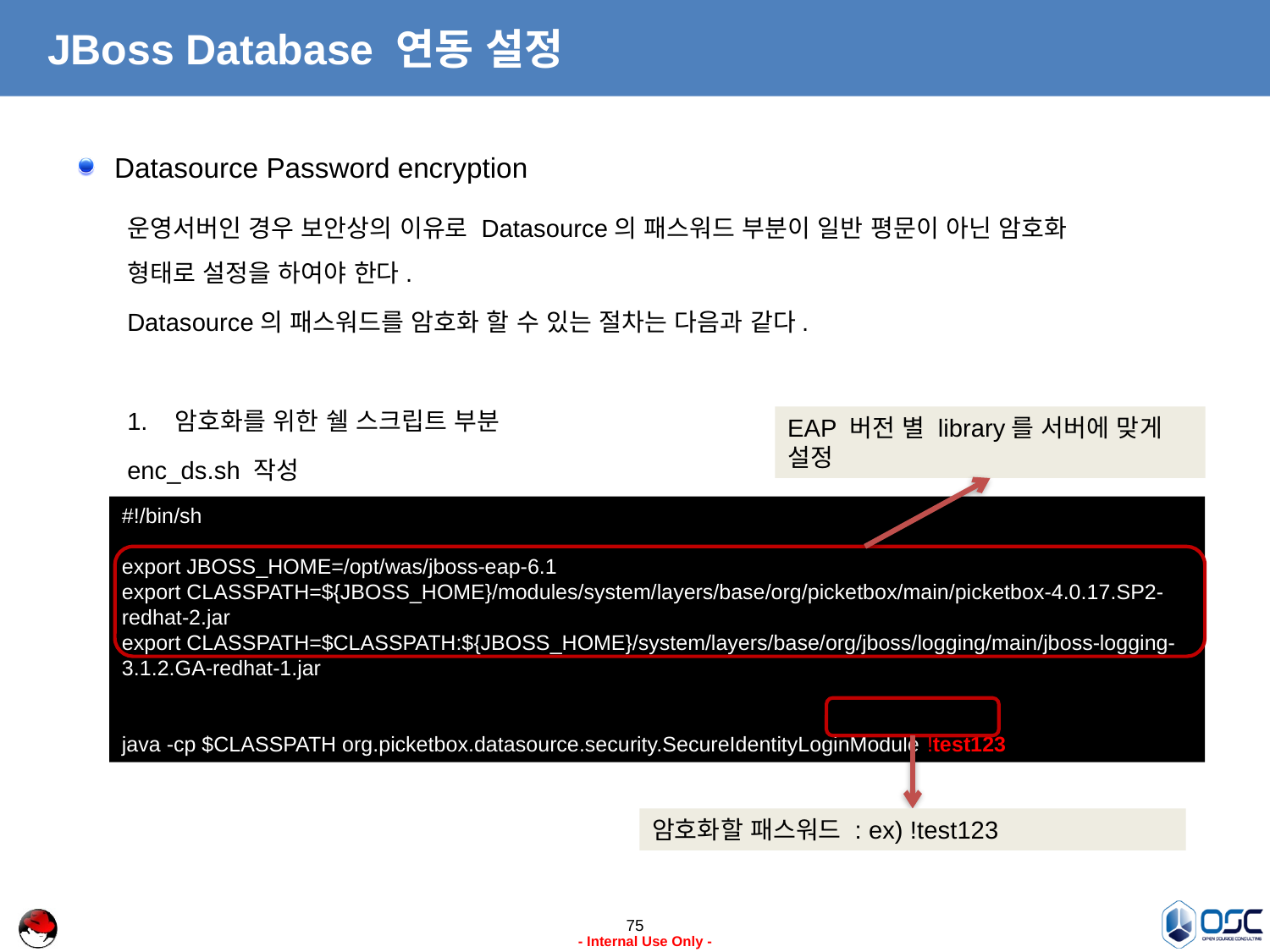

# JBoss Database 연동 설정
Datasource Password encryption
운영서버인 경우 보안상의 이유로 Datasource의 패스워드 부분이 일반 평문이 아닌 암호화 형태로 설정을 하여야 한다.
Datasource의 패스워드를 암호화 할 수 있는 절차는 다음과 같다.

암호화를 위한 쉘 스크립트 부분
enc_ds.sh 작성

EAP 버전 별 library를 서버에 맞게 설정
#!/bin/sh

export JBOSS_HOME=/opt/was/jboss-eap-6.1
export CLASSPATH=${JBOSS_HOME}/modules/system/layers/base/org/picketbox/main/picketbox-4.0.17.SP2-redhat-2.jar
export CLASSPATH=$CLASSPATH:${JBOSS_HOME}/system/layers/base/org/jboss/logging/main/jboss-logging-3.1.2.GA-redhat-1.jar

java -cp $CLASSPATH org.picketbox.datasource.security.SecureIdentityLoginModule !test123

암호화할 패스워드 : ex) !test123